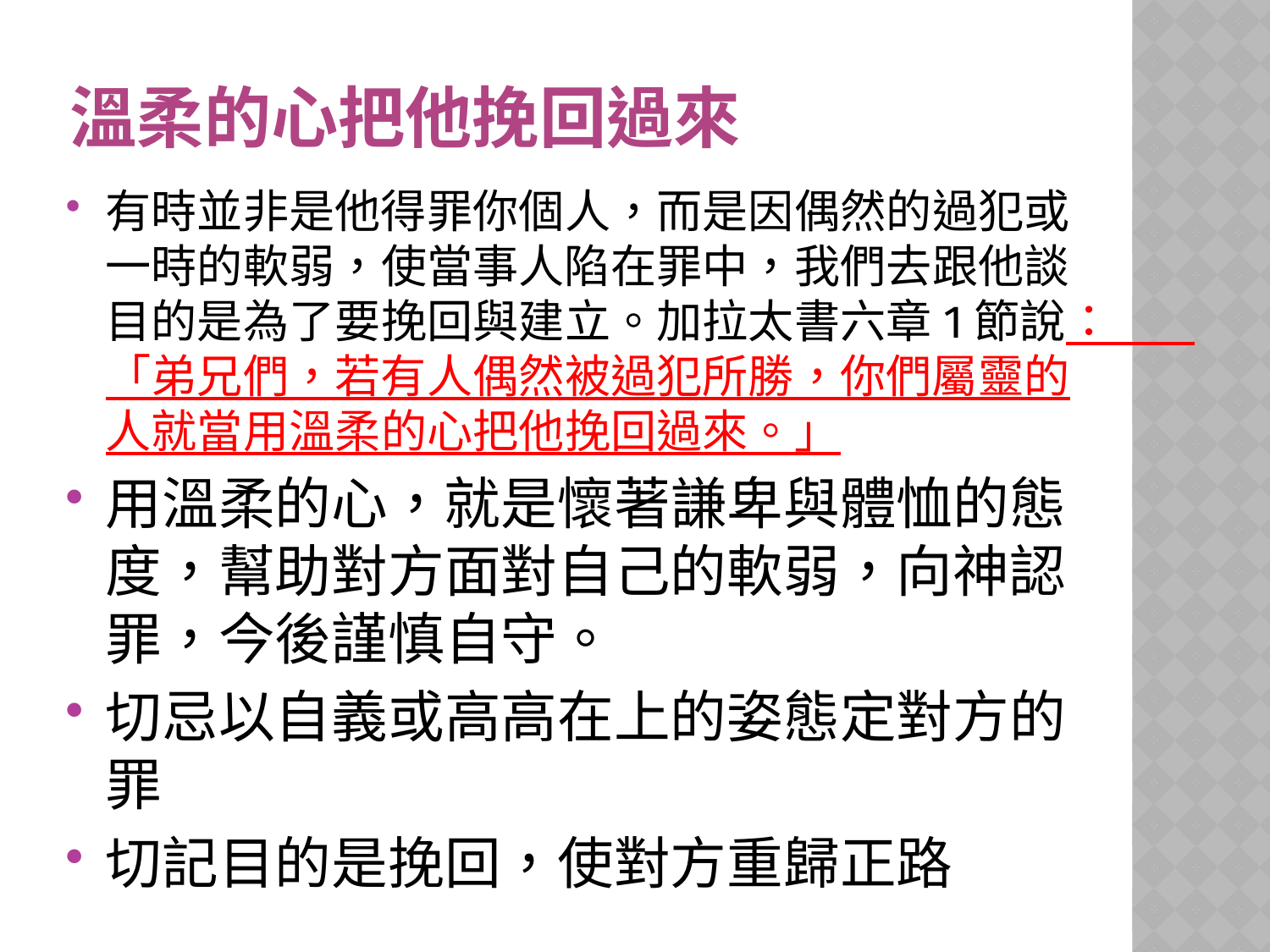

# 溫柔的心把他挽回過來
有時並非是他得罪你個人，而是因偶然的過犯或一時的軟弱，使當事人陷在罪中，我們去跟他談目的是為了要挽回與建立。加拉太書六章1節說：「弟兄們，若有人偶然被過犯所勝，你們屬靈的人就當用溫柔的心把他挽回過來。」
用溫柔的心，就是懷著謙卑與體恤的態度，幫助對方面對自己的軟弱，向神認罪，今後謹慎自守。
切忌以自義或高高在上的姿態定對方的罪
切記目的是挽回，使對方重歸正路